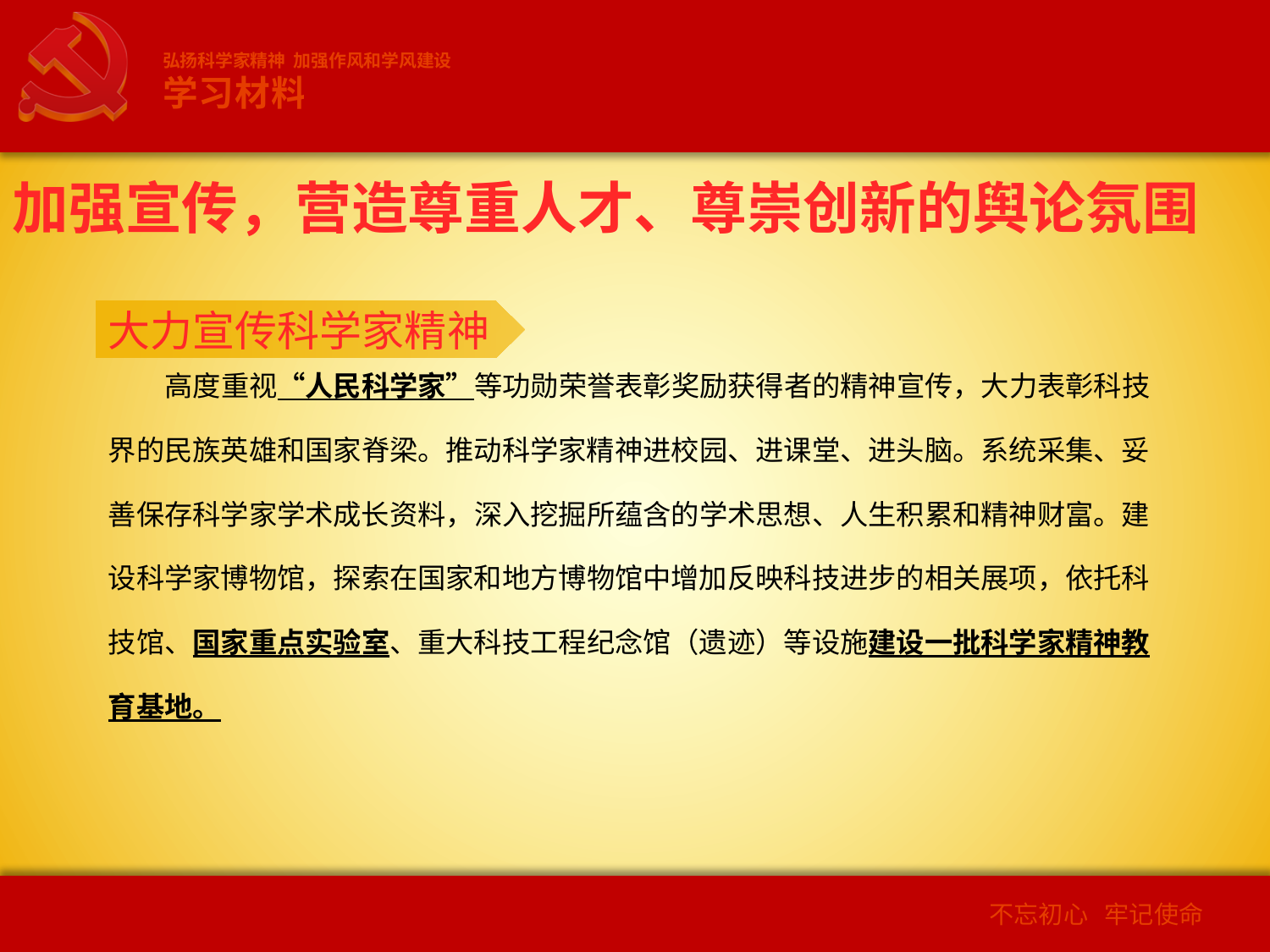

弘扬科学家精神  加强作风和学风建设
学习材料

加强宣传，营造尊重人才、尊崇创新的舆论氛围
大力宣传科学家精神
高度重视“人民科学家”等功勋荣誉表彰奖励获得者的精神宣传，大力表彰科技界的民族英雄和国家脊梁。推动科学家精神进校园、进课堂、进头脑。系统采集、妥善保存科学家学术成长资料，深入挖掘所蕴含的学术思想、人生积累和精神财富。建设科学家博物馆，探索在国家和地方博物馆中增加反映科技进步的相关展项，依托科技馆、国家重点实验室、重大科技工程纪念馆（遗迹）等设施建设一批科学家精神教育基地。

2
不忘初心   牢记使命